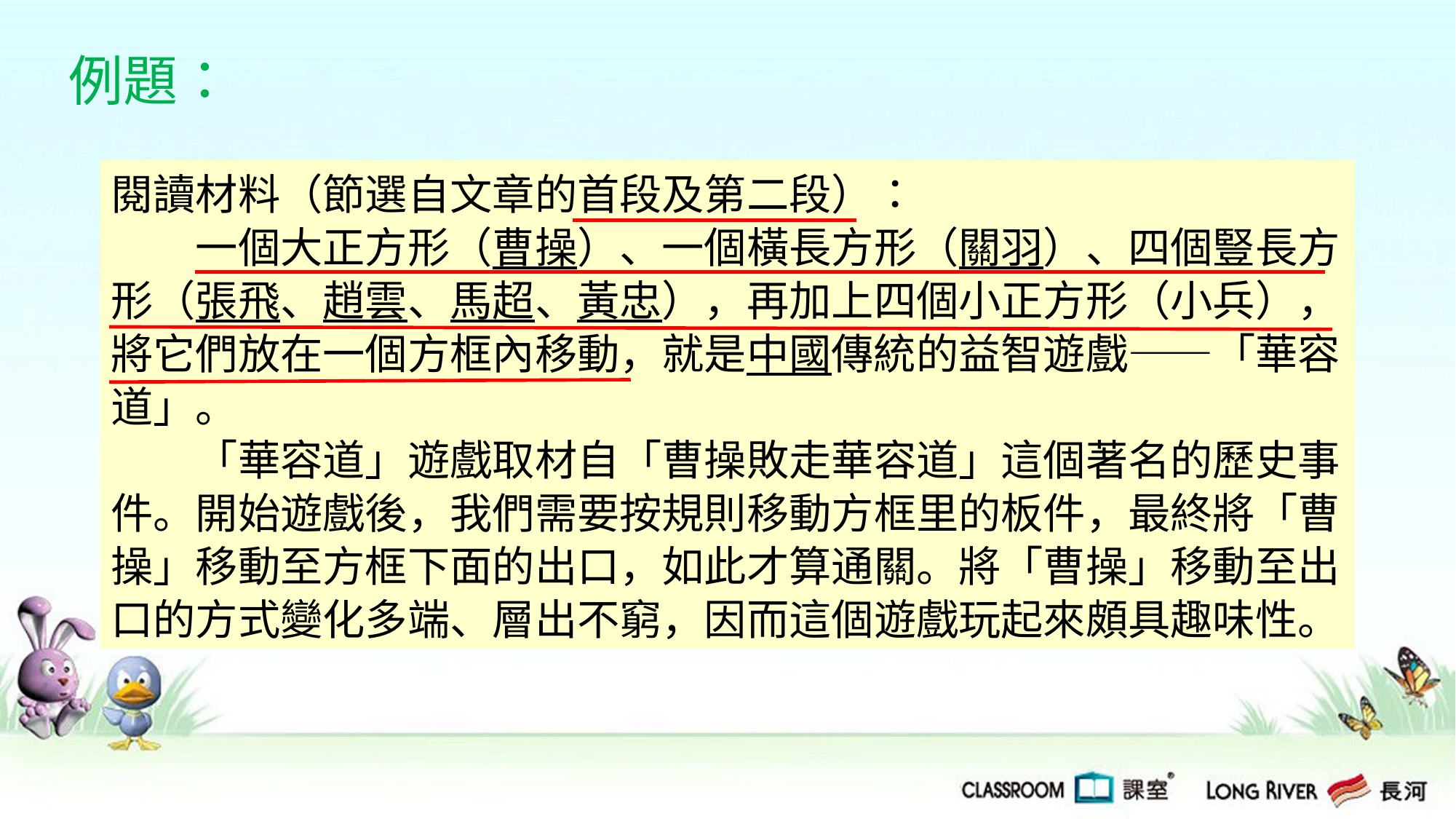

例題：
閱讀材料（節選自文章的首段及第二段）：
　　一個大正方形（曹操）、一個橫長方形（關羽）、四個豎長方形（張飛、趙雲、馬超、黃忠），再加上四個小正方形（小兵），將它們放在一個方框內移動，就是中國傳統的益智遊戲——「華容道」。
　　「華容道」遊戲取材自「曹操敗走華容道」這個著名的歷史事件。開始遊戲後，我們需要按規則移動方框里的板件，最終將「曹操」移動至方框下面的出口，如此才算通關。將「曹操」移動至出口的方式變化多端、層出不窮，因而這個遊戲玩起來頗具趣味性。